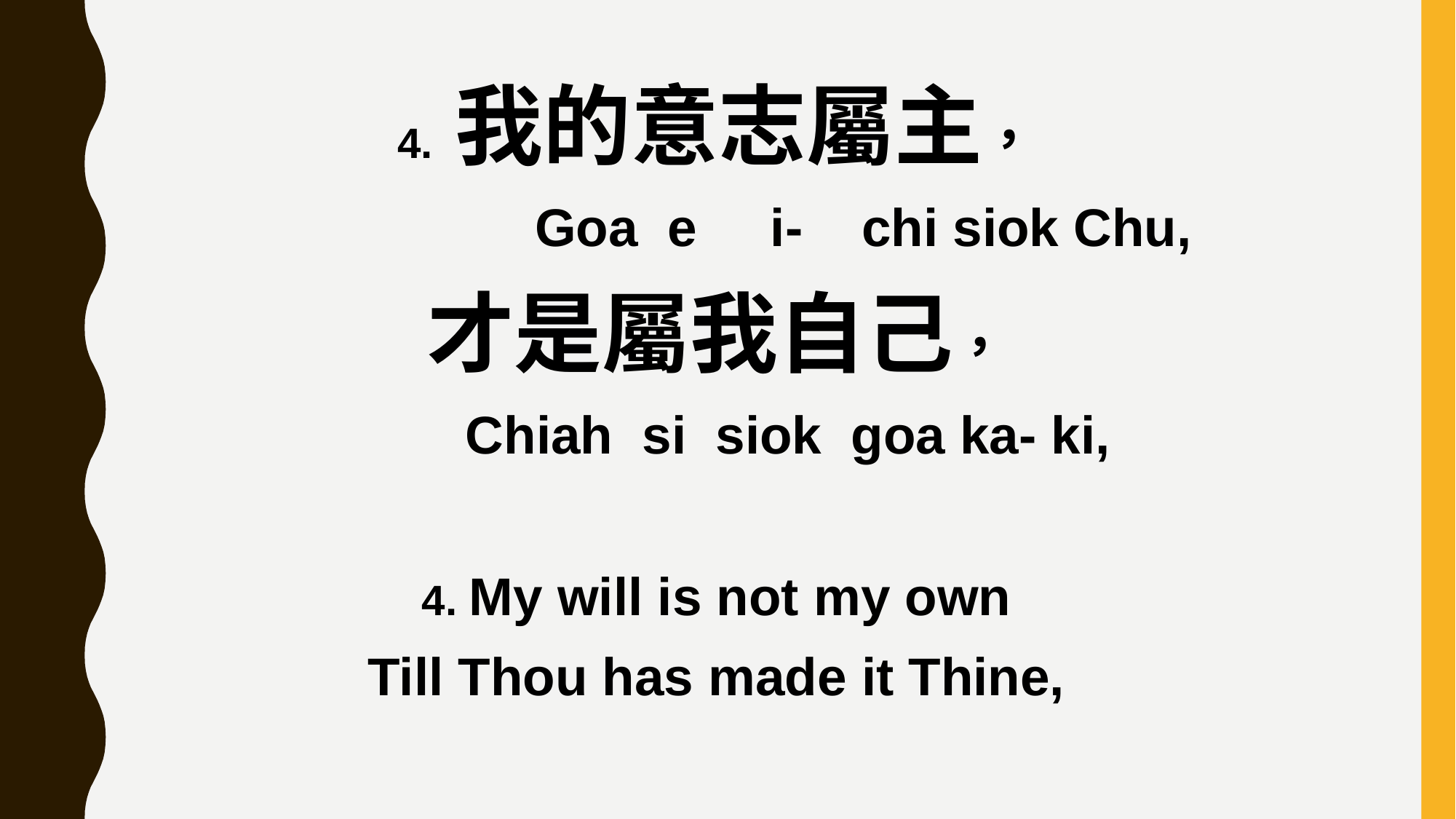

4. 我的意志屬主，
                             Goa  e     i-    chi siok Chu,
才是屬我自己，
                    Chiah  si  siok  goa ka- ki,

4. My will is not my own
Till Thou has made it Thine,